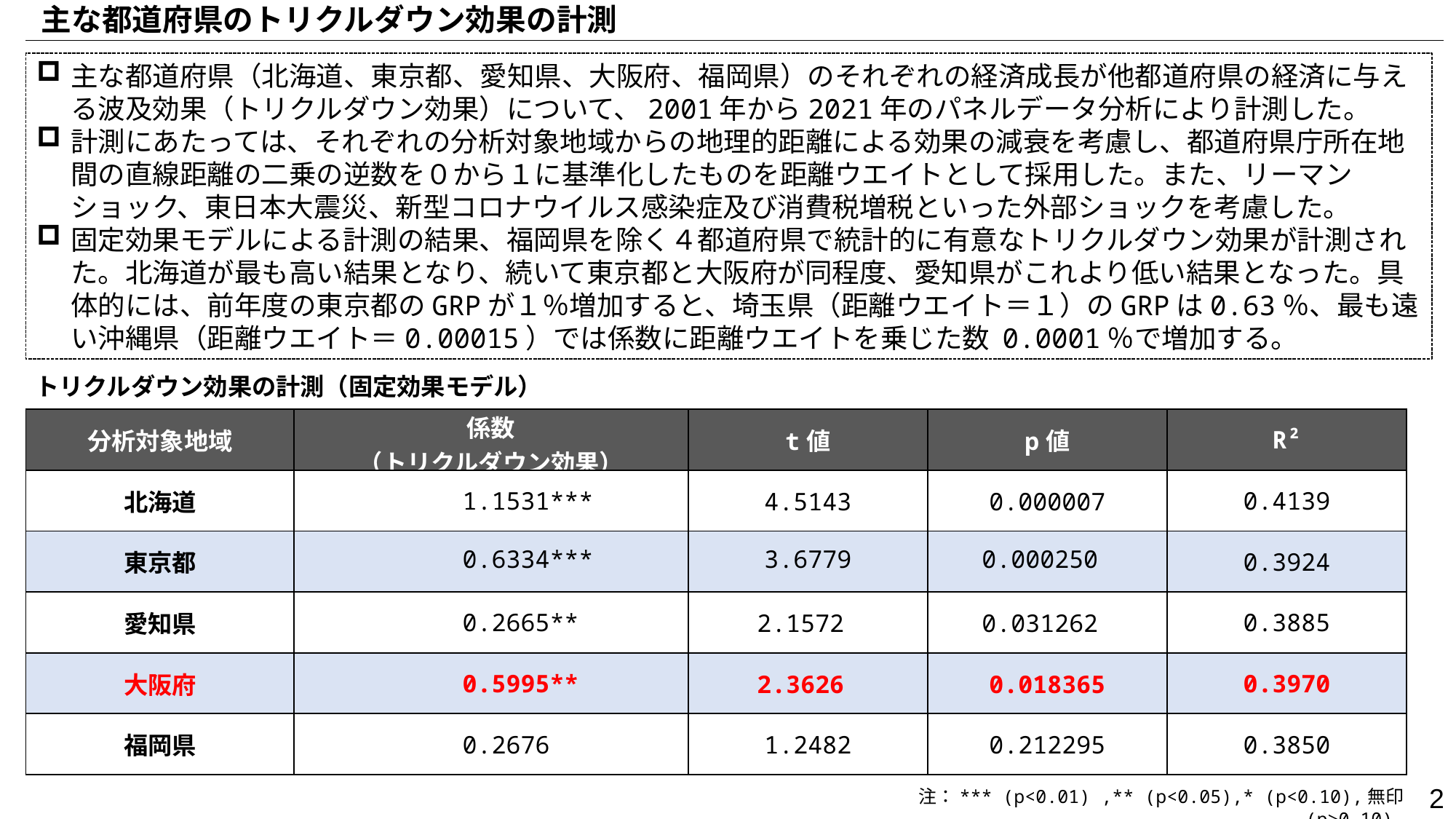

主な都道府県のトリクルダウン効果の計測
主な都道府県（北海道、東京都、愛知県、大阪府、福岡県）のそれぞれの経済成長が他都道府県の経済に与える波及効果（トリクルダウン効果）について、2001年から2021年のパネルデータ分析により計測した。
計測にあたっては、それぞれの分析対象地域からの地理的距離による効果の減衰を考慮し、都道府県庁所在地間の直線距離の二乗の逆数を０から１に基準化したものを距離ウエイトとして採用した。また、リーマンショック、東日本大震災、新型コロナウイルス感染症及び消費税増税といった外部ショックを考慮した。
固定効果モデルによる計測の結果、福岡県を除く４都道府県で統計的に有意なトリクルダウン効果が計測された。北海道が最も高い結果となり、続いて東京都と大阪府が同程度、愛知県がこれより低い結果となった。具体的には、前年度の東京都のGRPが１％増加すると、埼玉県（距離ウエイト＝１）のGRPは0.63％、最も遠い沖縄県（距離ウエイト＝0.00015）では係数に距離ウエイトを乗じた数 0.0001％で増加する。
トリクルダウン効果の計測（固定効果モデル）
| 分析対象地域 | 係数 （トリクルダウン効果） | t値 | p値 | R² |
| --- | --- | --- | --- | --- |
| 北海道 | 1.1531\*\*\* | 4.5143 | 0.000007 | 0.4139 |
| 東京都 | 0.6334\*\*\* | 3.6779 | 0.000250 | 0.3924 |
| 愛知県 | 0.2665\*\* | 2.1572 | 0.031262 | 0.3885 |
| 大阪府 | 0.5995\*\* | 2.3626 | 0.018365 | 0.3970 |
| 福岡県 | 0.2676 | 1.2482 | 0.212295 | 0.3850 |
　注：*** (p<0.01) ,** (p<0.05),* (p<0.10),無印 (p≥0.10)
2